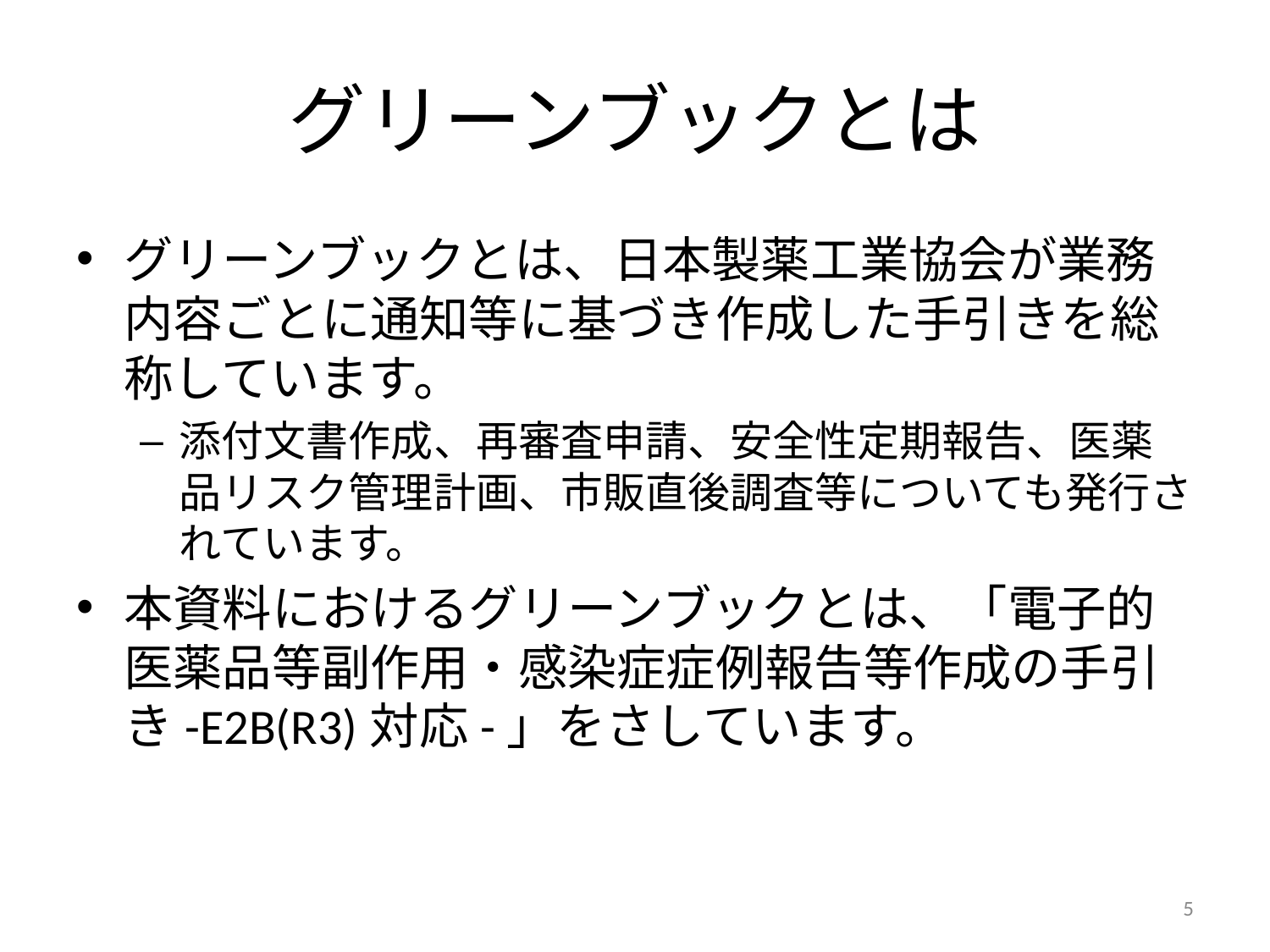

# グリーンブックとは
グリーンブックとは、日本製薬工業協会が業務内容ごとに通知等に基づき作成した手引きを総称しています。
添付文書作成、再審査申請、安全性定期報告、医薬品リスク管理計画、市販直後調査等についても発行されています。
本資料におけるグリーンブックとは、「電子的医薬品等副作用・感染症症例報告等作成の手引き-E2B(R3)対応-」をさしています。
5